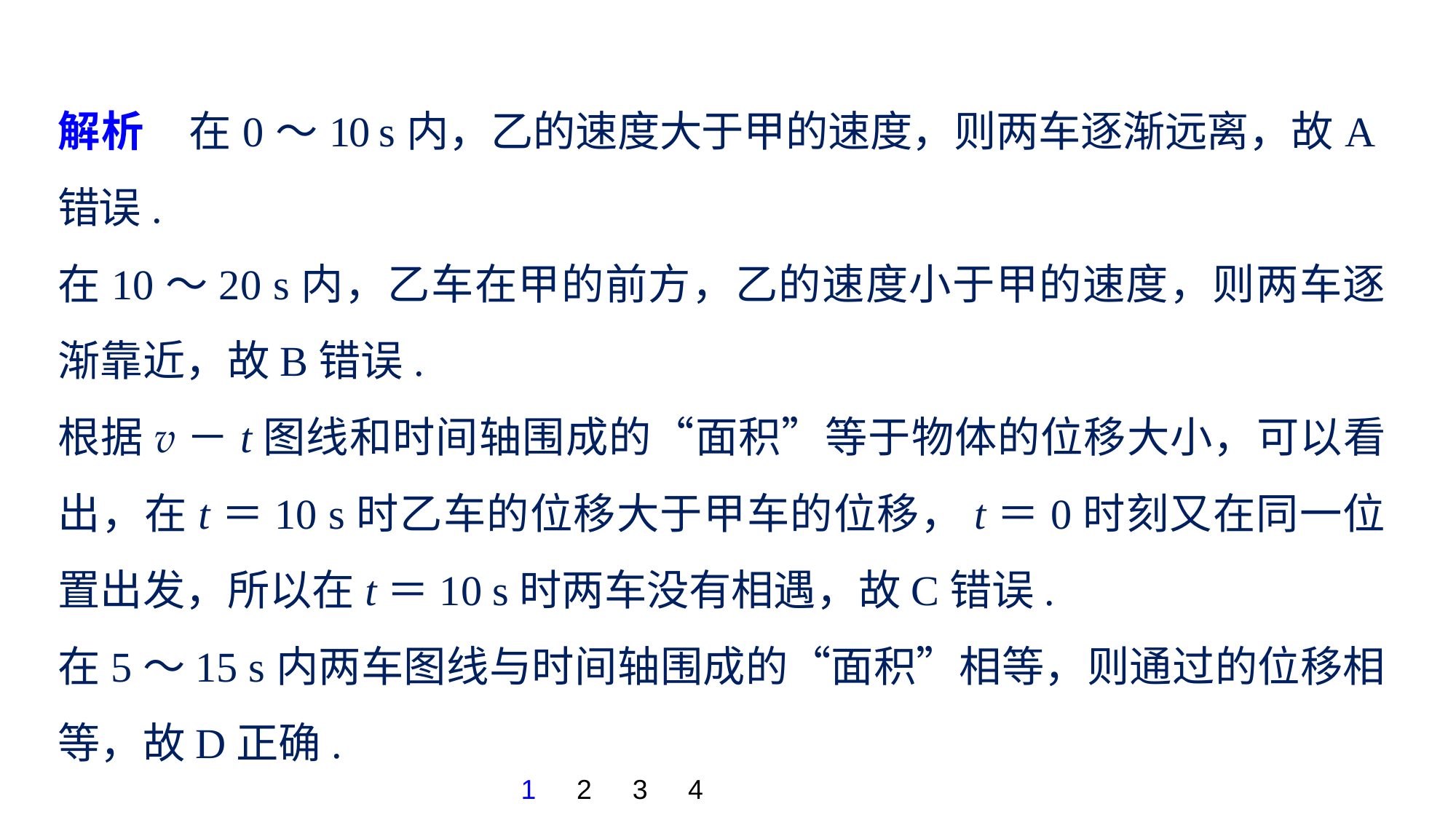

解析　在0～10 s内，乙的速度大于甲的速度，则两车逐渐远离，故A错误.
在10～20 s内，乙车在甲的前方，乙的速度小于甲的速度，则两车逐渐靠近，故B错误.
根据v－t图线和时间轴围成的“面积”等于物体的位移大小，可以看出，在t＝10 s时乙车的位移大于甲车的位移，t＝0时刻又在同一位置出发，所以在t＝10 s时两车没有相遇，故C错误.
在5～15 s内两车图线与时间轴围成的“面积”相等，则通过的位移相等，故D正确.
1
2
3
4